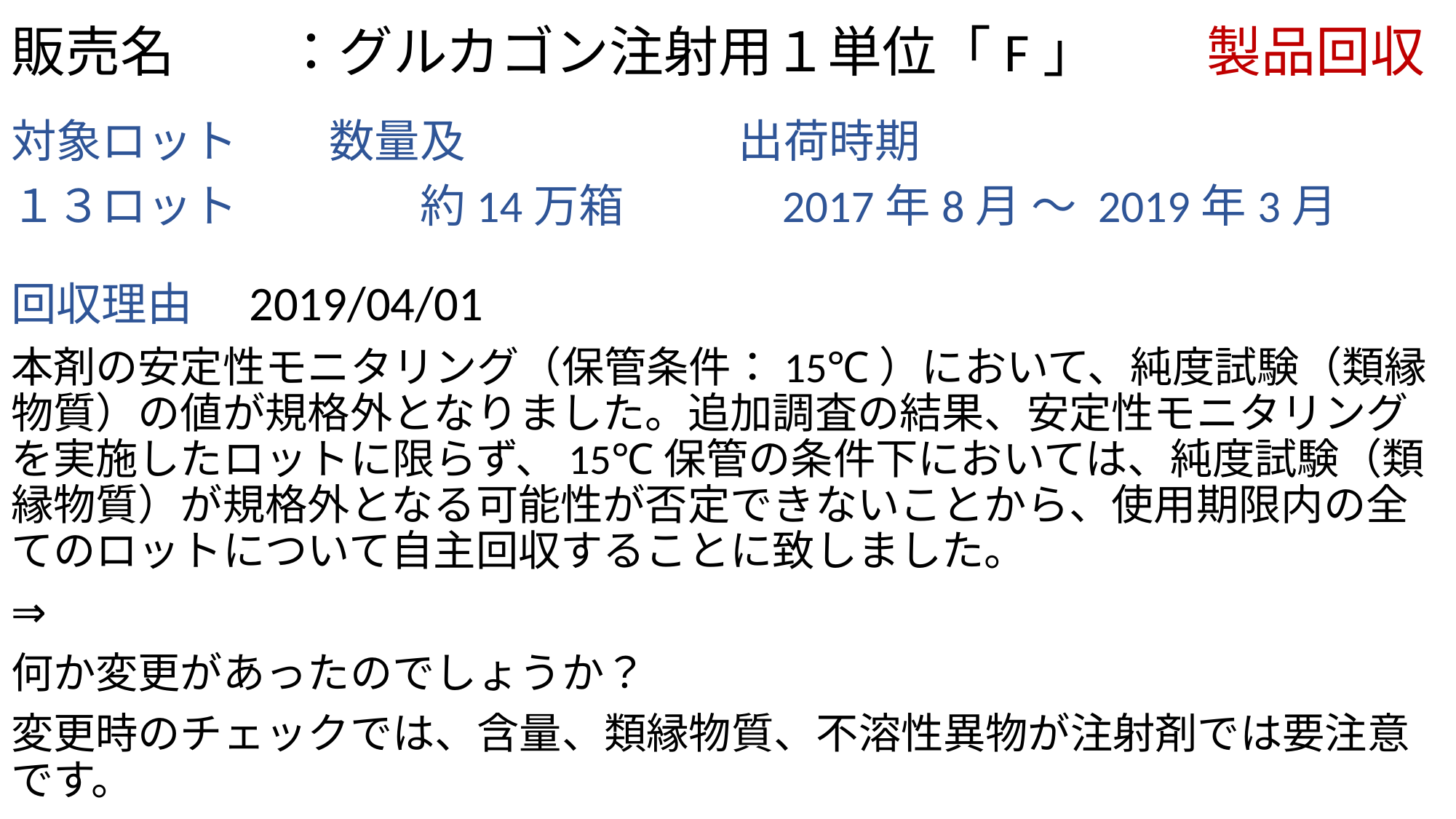

# 販売名　　：グルカゴン注射用１単位「F」　　製品回収
対象ロット　　数量及　　　　　　出荷時期
１３ロット　　　　約14万箱　　　 2017年8月 ～ 2019年3月

回収理由　2019/04/01
本剤の安定性モニタリング（保管条件：15℃）において、純度試験（類縁物質）の値が規格外となりました。追加調査の結果、安定性モニタリングを実施したロットに限らず、15℃保管の条件下においては、純度試験（類縁物質）が規格外となる可能性が否定できないことから、使用期限内の全てのロットについて自主回収することに致しました。
⇒
何か変更があったのでしょうか？
変更時のチェックでは、含量、類縁物質、不溶性異物が注射剤では要注意です。